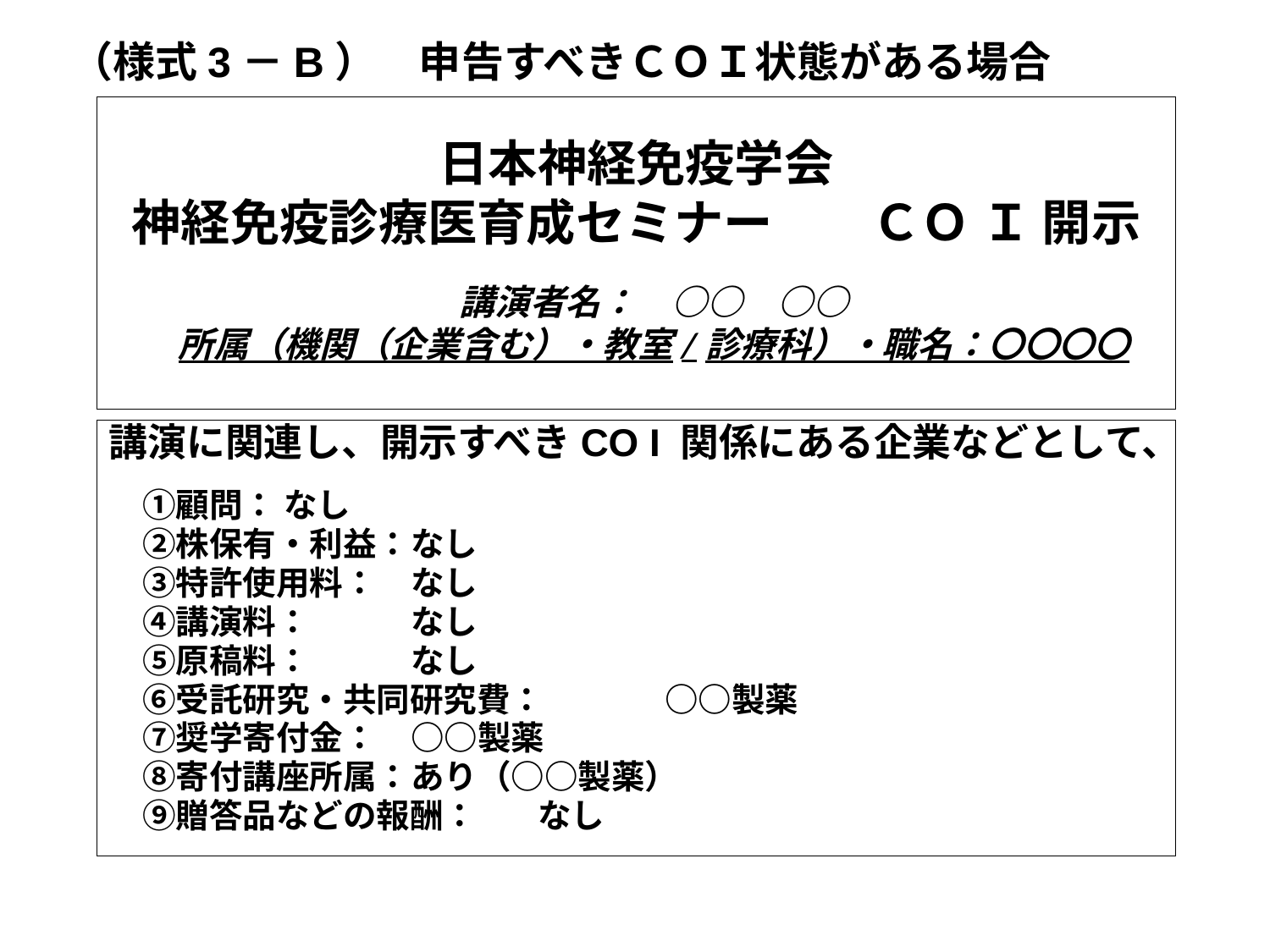

（様式3－B）　申告すべきＣＯＩ状態がある場合
# 日本神経免疫学会 神経免疫診療医育成セミナー　　ＣＯ Ｉ 開示 　 　講演者名：　○○　○○ 　所属（機関（企業含む）・教室/診療科）・職名：〇〇〇〇

講演に関連し、開示すべきCO I 関係にある企業などとして、

　①顧問：	なし
　②株保有・利益：	なし
　③特許使用料：	なし
　④講演料：	なし
　⑤原稿料：	なし
　⑥受託研究・共同研究費：	○○製薬
　⑦奨学寄付金：	○○製薬
　⑧寄付講座所属：	あり（○○製薬）
　⑨贈答品などの報酬：	なし